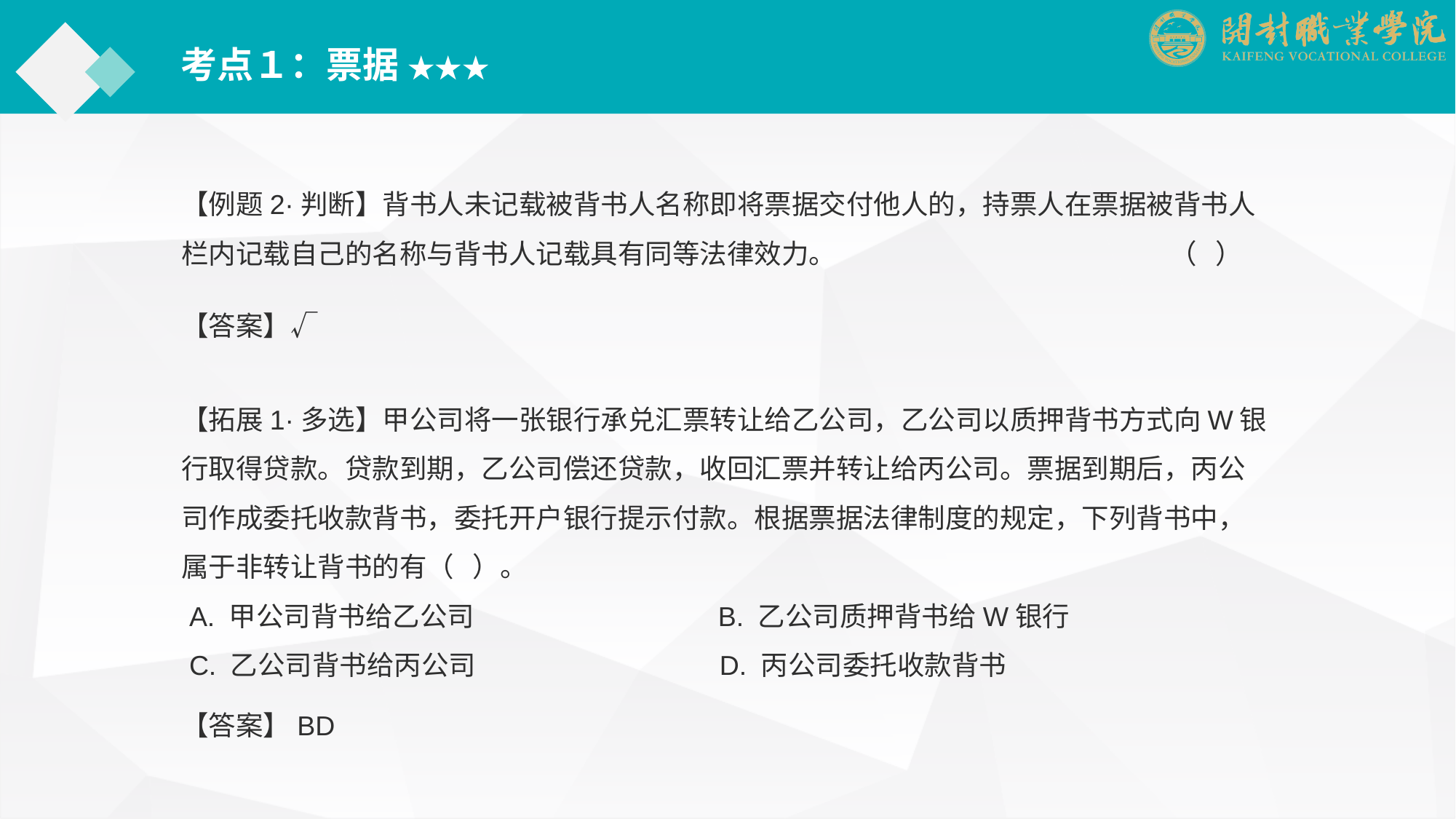

考点１：票据 ★★★
【例题2·判断】背书人未记载被背书人名称即将票据交付他人的，持票人在票据被背书人栏内记载自己的名称与背书人记载具有同等法律效力。			 （   ）
【答案】√
【拓展1·多选】甲公司将一张银行承兑汇票转让给乙公司，乙公司以质押背书方式向W银行取得贷款。贷款到期，乙公司偿还贷款，收回汇票并转让给丙公司。票据到期后，丙公司作成委托收款背书，委托开户银行提示付款。根据票据法律制度的规定，下列背书中，属于非转让背书的有（   ）。
 A. 甲公司背书给乙公司 　　　　　　　　  B. 乙公司质押背书给W银行
 C. 乙公司背书给丙公司  　　　　　　　　 D. 丙公司委托收款背书
【答案】BD